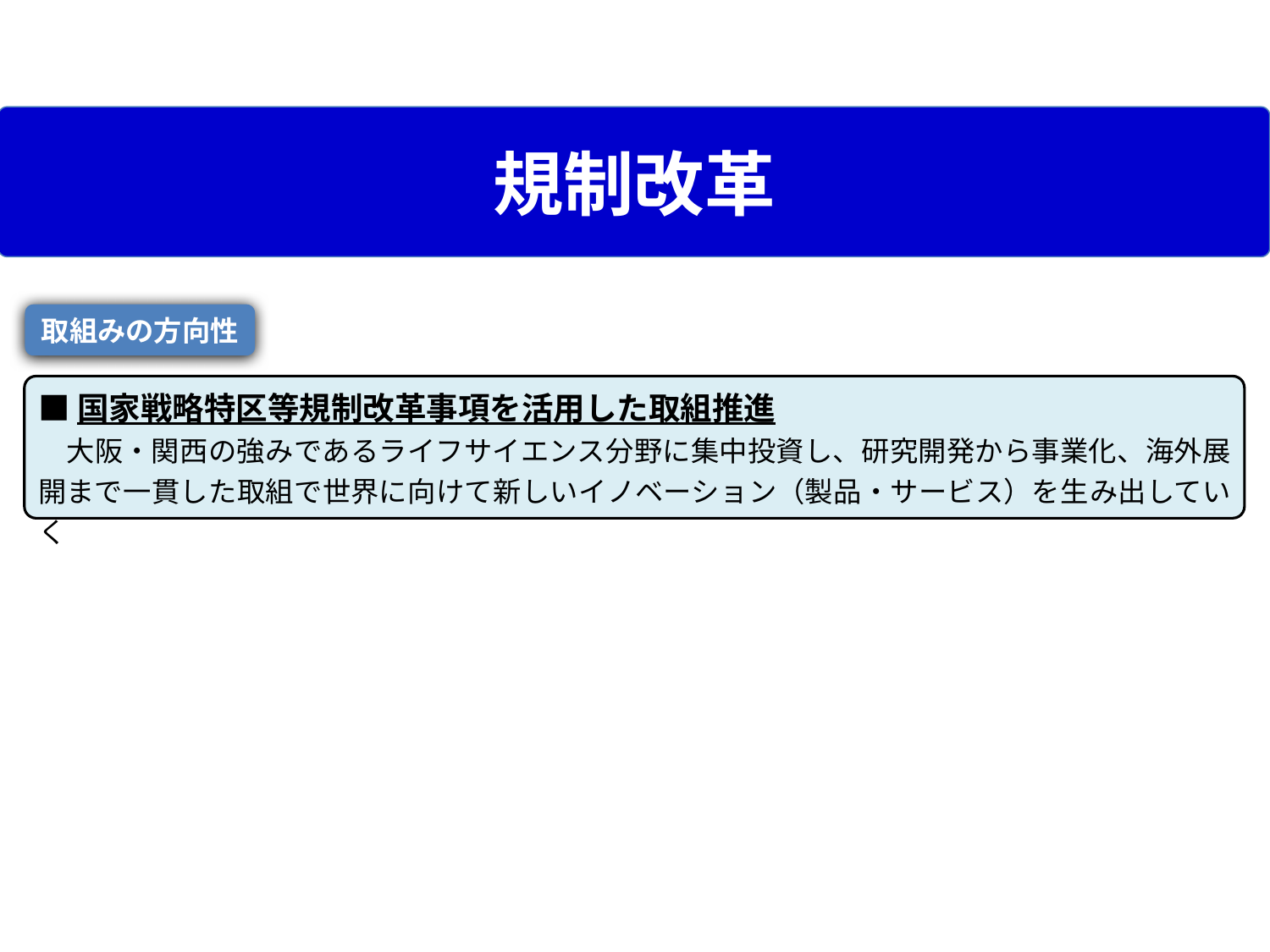

規制改革
取組みの方向性
■国家戦略特区等規制改革事項を活用した取組推進
　大阪・関西の強みであるライフサイエンス分野に集中投資し、研究開発から事業化、海外展開まで一貫した取組で世界に向けて新しいイノベーション（製品・サービス）を生み出していく